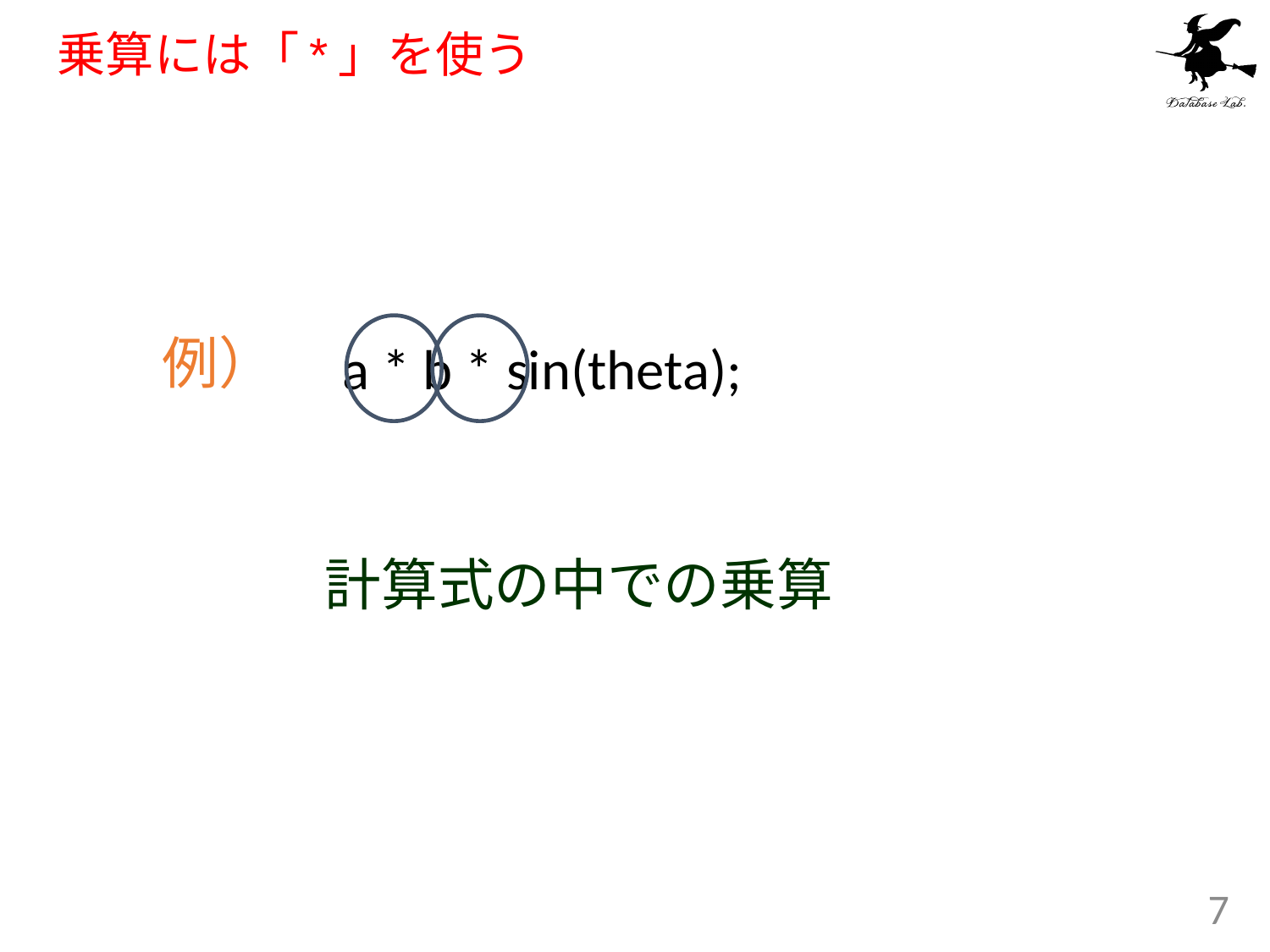

# 乗算には「*」を使う

例）
a * b * sin(theta);
計算式の中での乗算
7